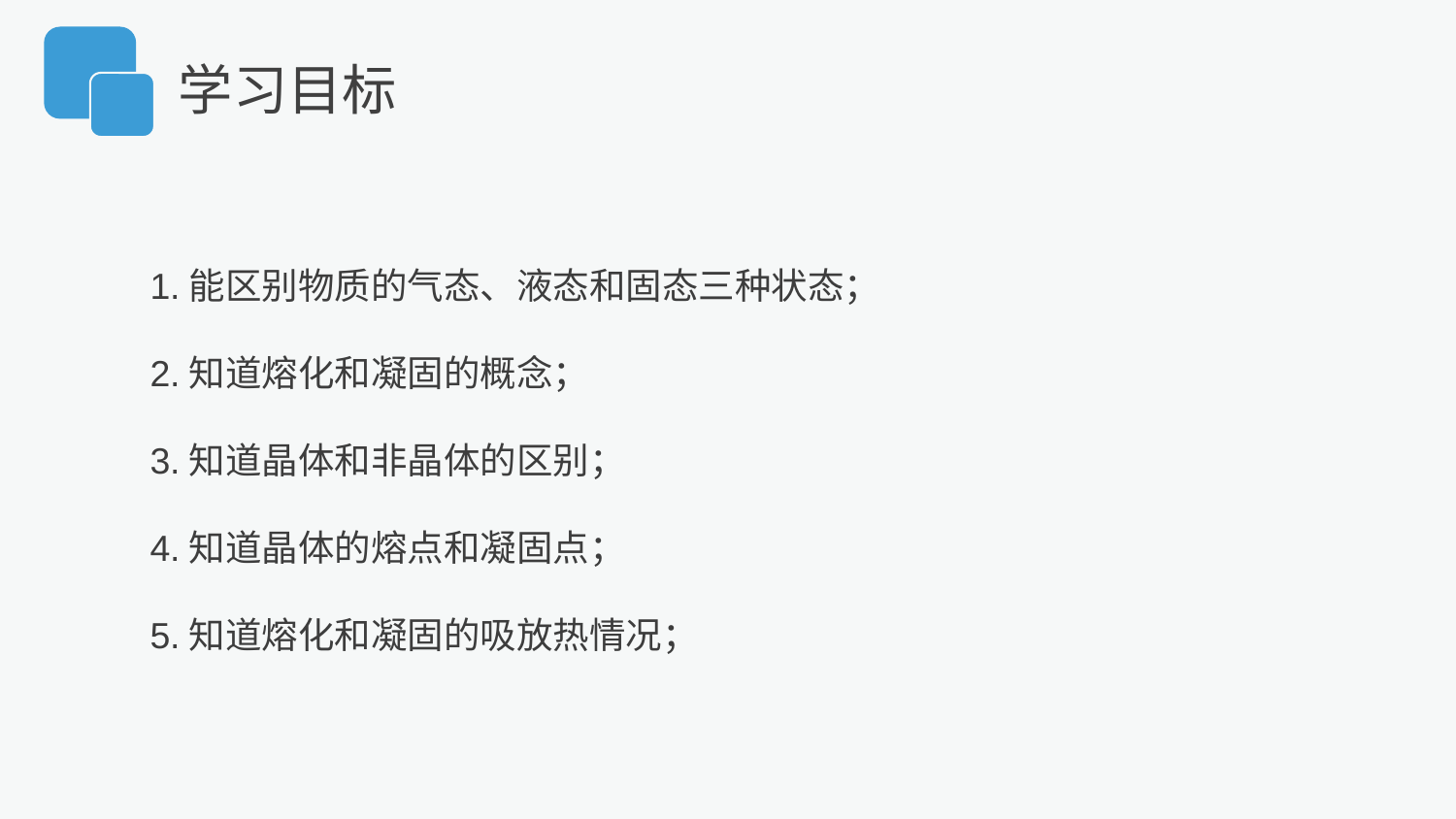

学习目标

1.能区别物质的气态、液态和固态三种状态；
2.知道熔化和凝固的概念；
3.知道晶体和非晶体的区别；
4.知道晶体的熔点和凝固点；
5.知道熔化和凝固的吸放热情况；